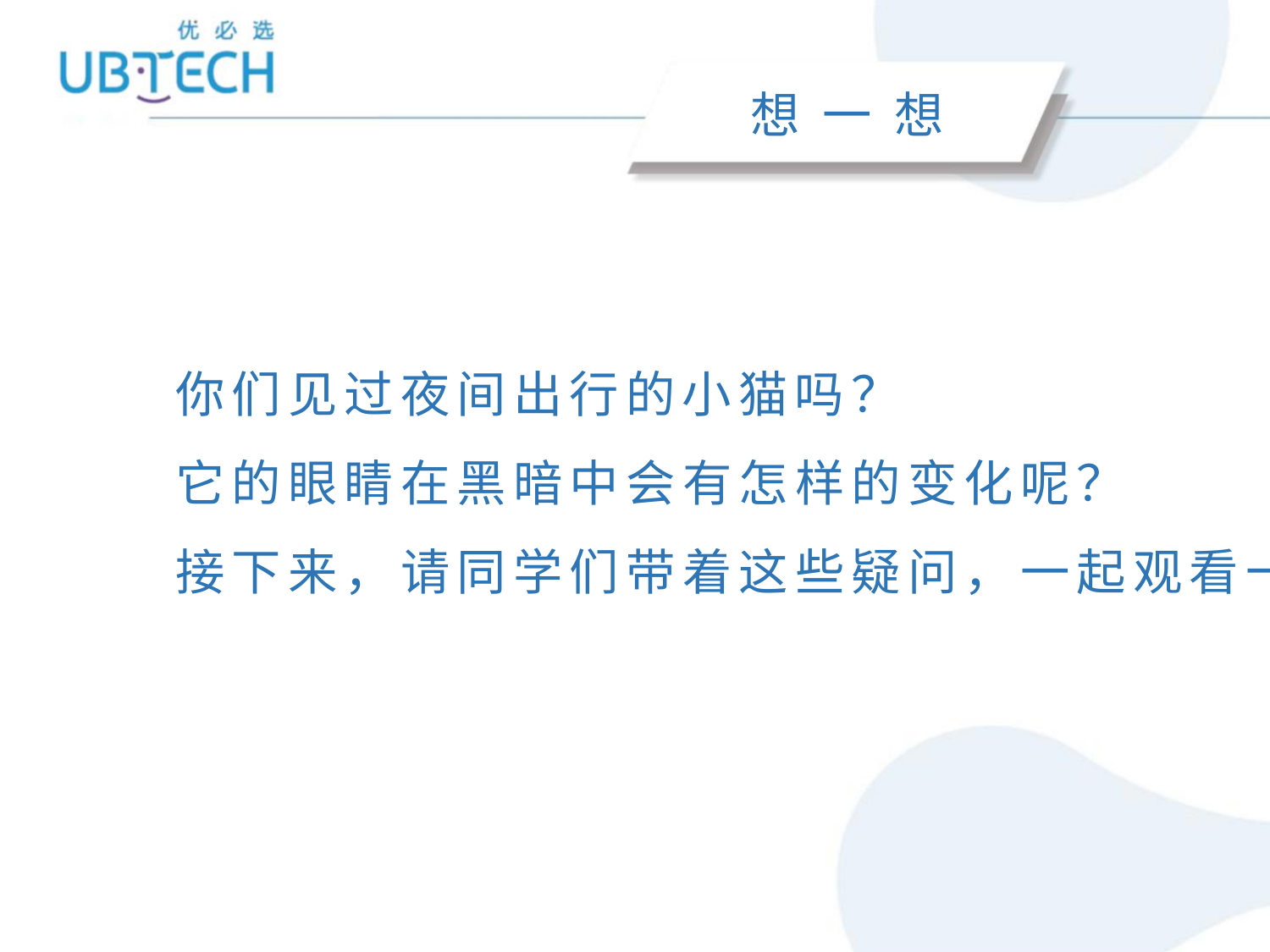

想 一 想
你们见过夜间出行的小猫吗？
它的眼睛在黑暗中会有怎样的变化呢？
接下来，请同学们带着这些疑问，一起观看一段视频吧！